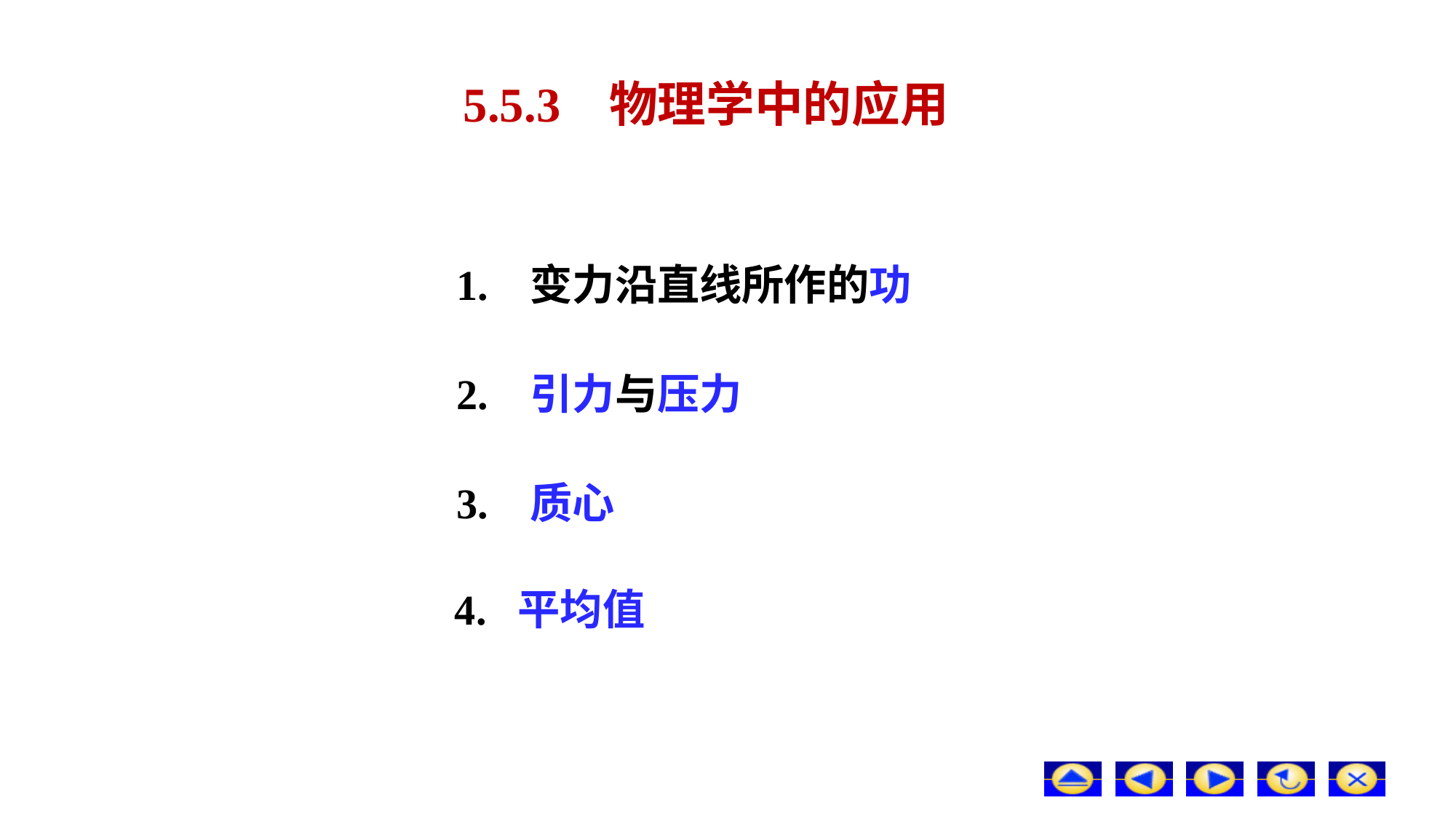

5.5.3   物理学中的应用
1.   变力沿直线所作的功
2.   引力与压力
3.   质心
4.  平均值